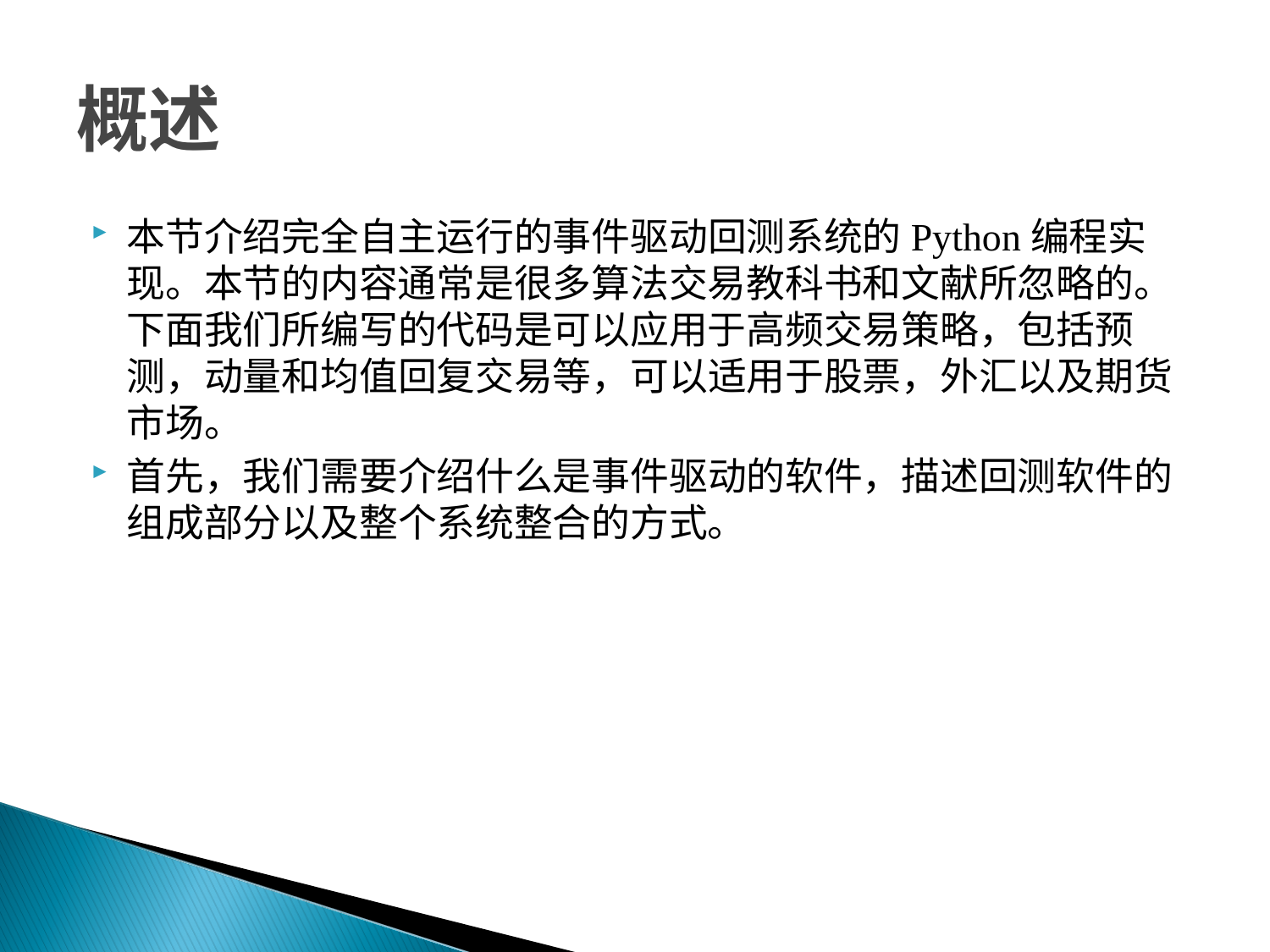

# 概述
本节介绍完全自主运行的事件驱动回测系统的Python编程实现。本节的内容通常是很多算法交易教科书和文献所忽略的。下面我们所编写的代码是可以应用于高频交易策略，包括预测，动量和均值回复交易等，可以适用于股票，外汇以及期货市场。
首先，我们需要介绍什么是事件驱动的软件，描述回测软件的组成部分以及整个系统整合的方式。